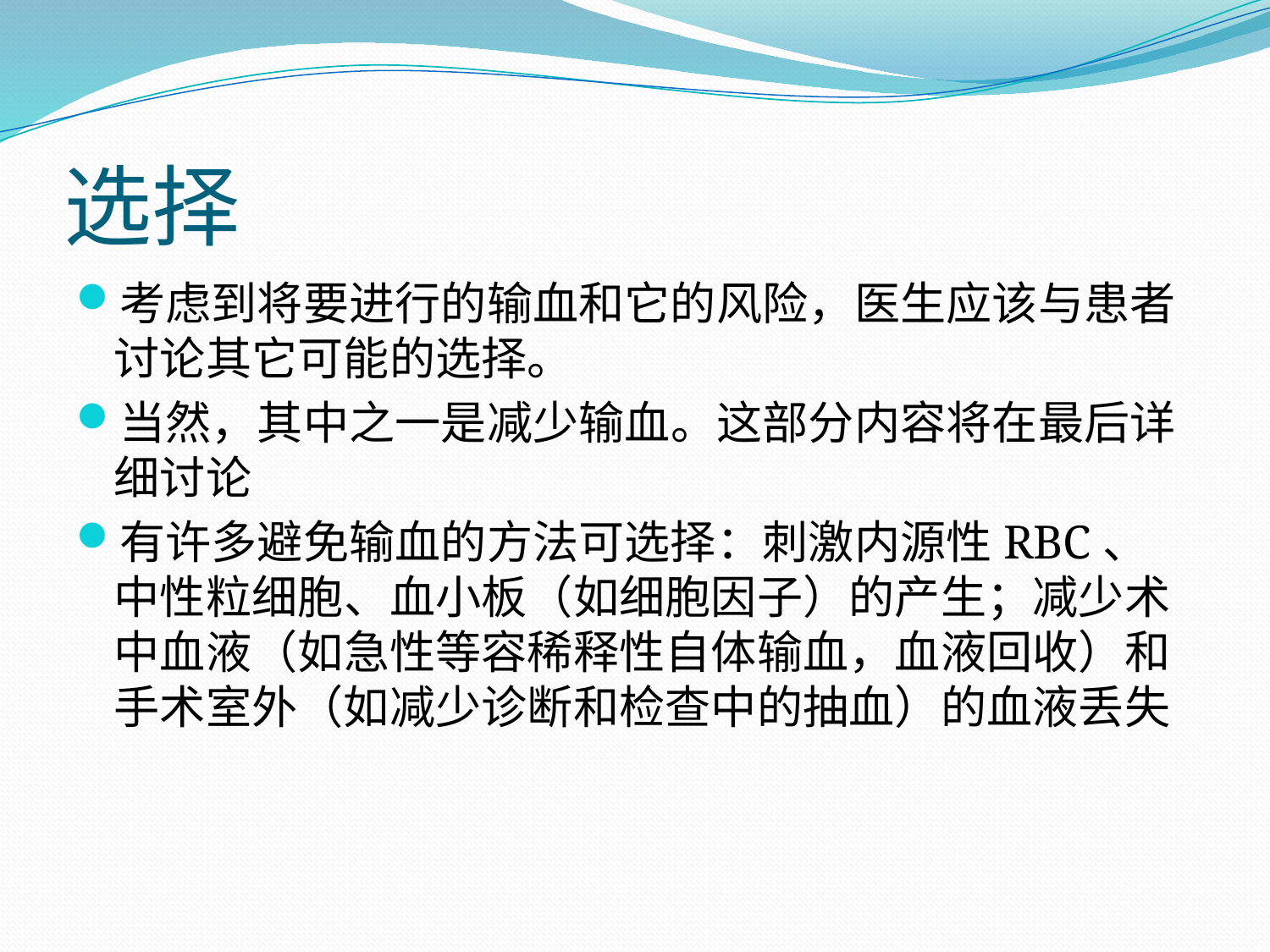

# 选择
考虑到将要进行的输血和它的风险，医生应该与患者讨论其它可能的选择。
当然，其中之一是减少输血。这部分内容将在最后详细讨论
有许多避免输血的方法可选择：刺激内源性RBC、中性粒细胞、血小板（如细胞因子）的产生；减少术中血液（如急性等容稀释性自体输血，血液回收）和手术室外（如减少诊断和检查中的抽血）的血液丢失